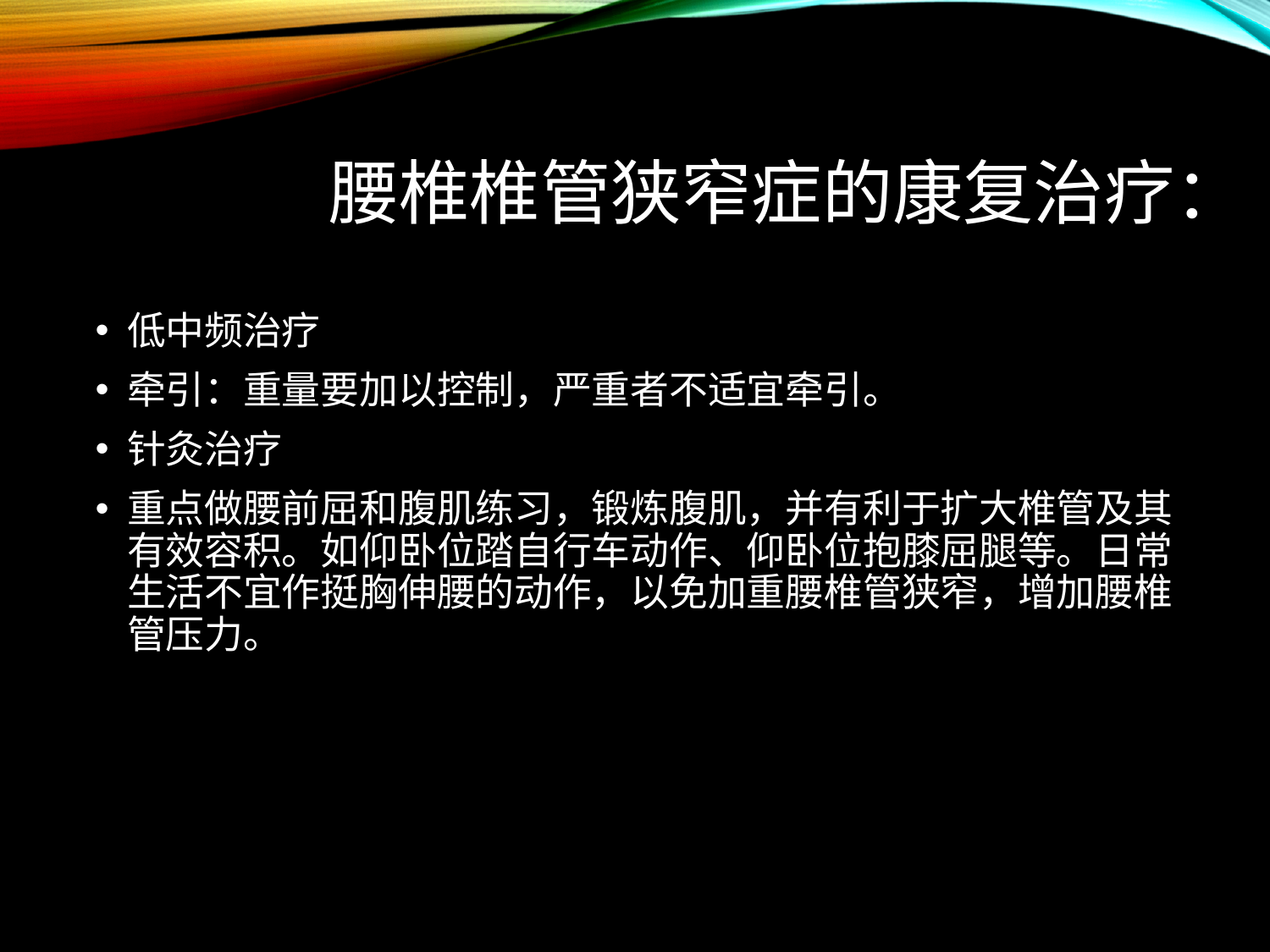

# 腰椎椎管狭窄症的康复治疗：
低中频治疗
牵引：重量要加以控制，严重者不适宜牵引。
针灸治疗
重点做腰前屈和腹肌练习，锻炼腹肌，并有利于扩大椎管及其有效容积。如仰卧位踏自行车动作、仰卧位抱膝屈腿等。日常生活不宜作挺胸伸腰的动作，以免加重腰椎管狭窄，增加腰椎管压力。